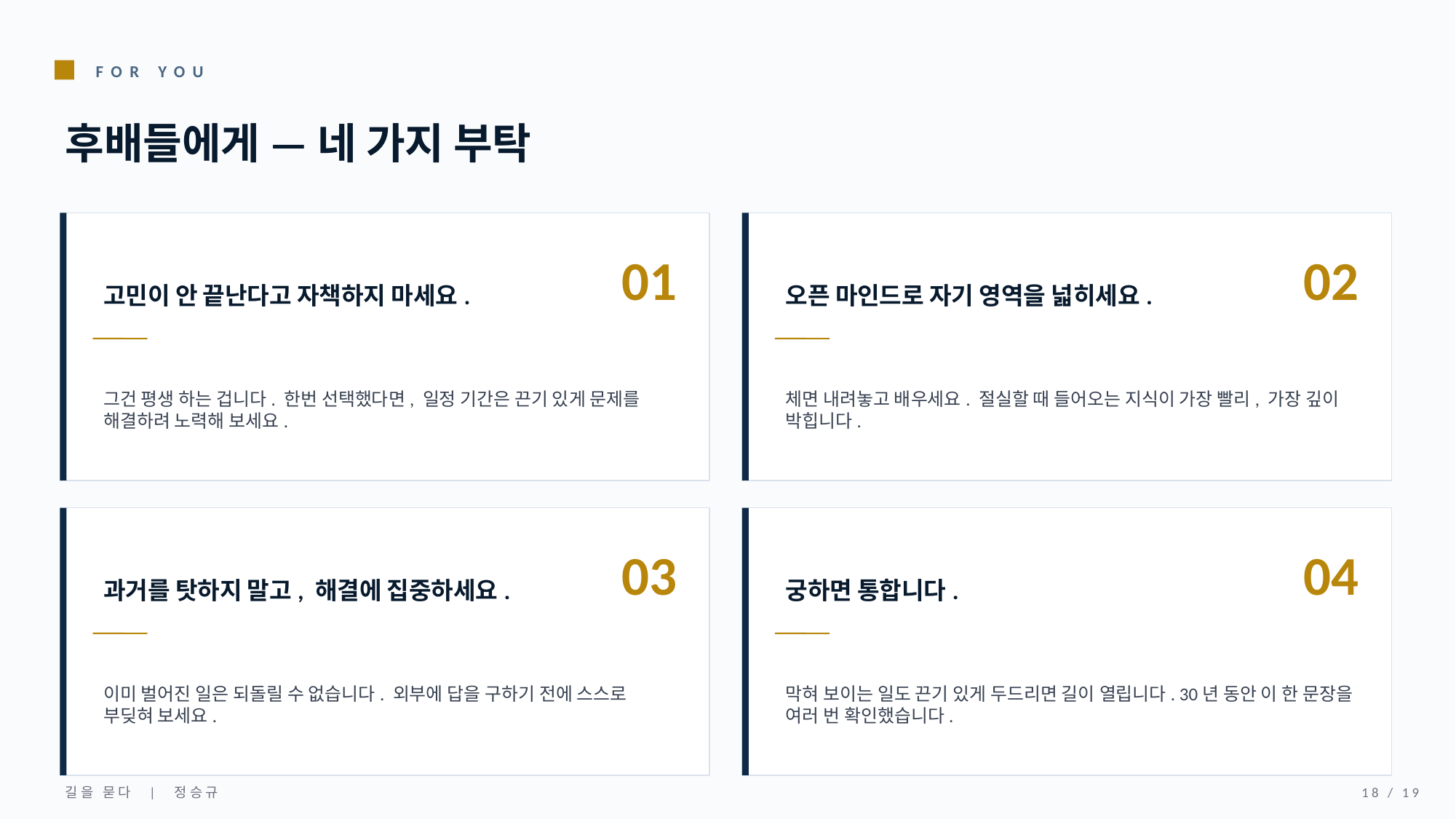

FOR YOU

후배들에게 — 네 가지 부탁

01
02
고민이 안 끝난다고 자책하지 마세요.
오픈 마인드로 자기 영역을 넓히세요.

그건 평생 하는 겁니다. 한번 선택했다면, 일정 기간은 끈기 있게 문제를 해결하려 노력해 보세요.
체면 내려놓고 배우세요. 절실할 때 들어오는 지식이 가장 빨리, 가장 깊이 박힙니다.

03
04
과거를 탓하지 말고, 해결에 집중하세요.
궁하면 통합니다.

이미 벌어진 일은 되돌릴 수 없습니다. 외부에 답을 구하기 전에 스스로 부딪혀 보세요.
막혀 보이는 일도 끈기 있게 두드리면 길이 열립니다. 30년 동안 이 한 문장을 여러 번 확인했습니다.
길을 묻다  |  정승규
18 / 19